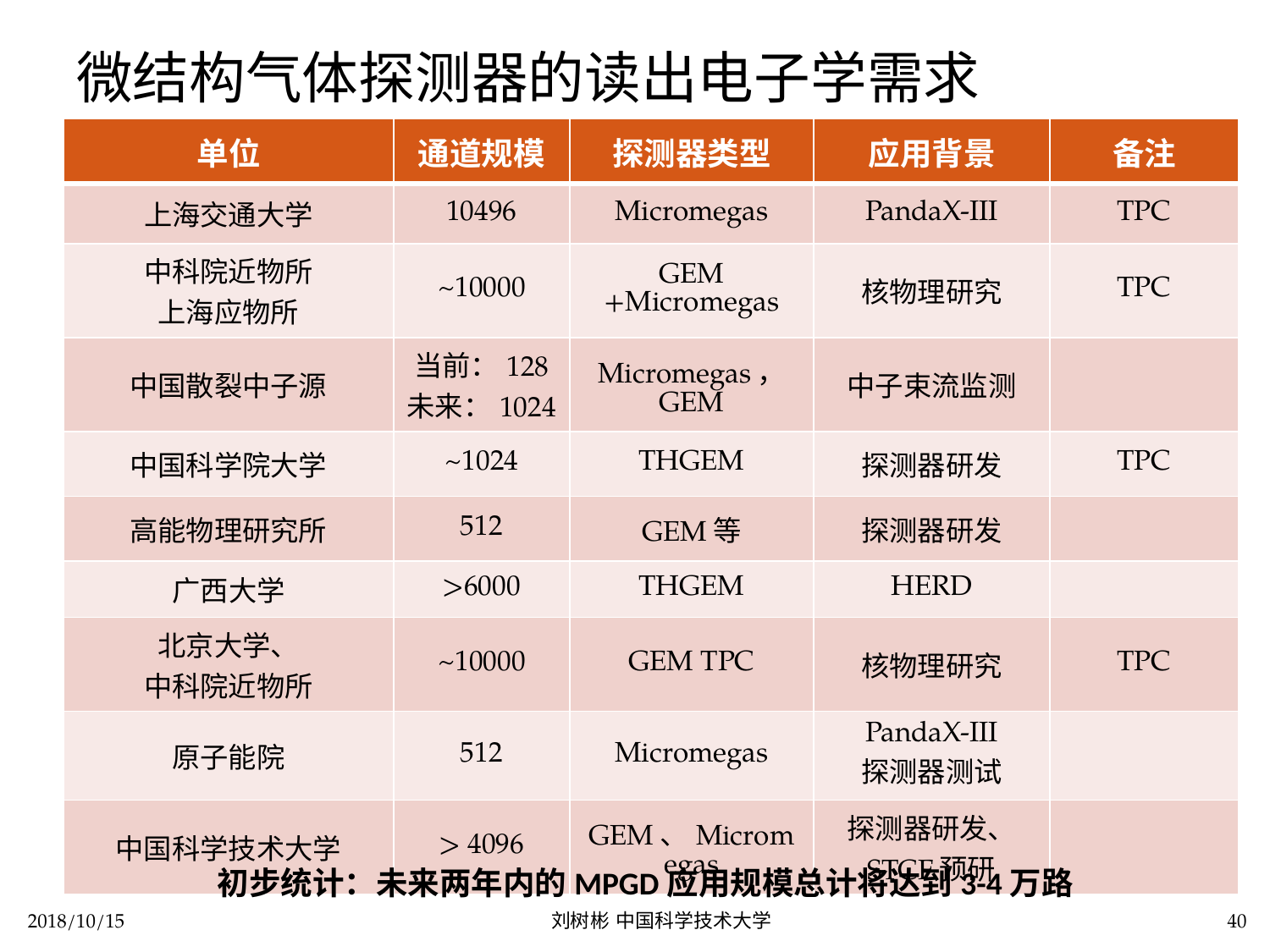

# 微结构气体探测器的读出电子学需求
| 单位 | 通道规模 | 探测器类型 | 应用背景 | 备注 |
| --- | --- | --- | --- | --- |
| 上海交通大学 | 10496 | Micromegas | PandaX-III | TPC |
| 中科院近物所 上海应物所 | ~10000 | GEM +Micromegas | 核物理研究 | TPC |
| 中国散裂中子源 | 当前：128 未来：1024 | Micromegas， GEM | 中子束流监测 |  |
| 中国科学院大学 | ~1024 | THGEM | 探测器研发 | TPC |
| 高能物理研究所 | 512 | GEM等 | 探测器研发 |  |
| 广西大学 | >6000 | THGEM | HERD |  |
| 北京大学、 中科院近物所 | ~10000 | GEM TPC | 核物理研究 | TPC |
| 原子能院 | 512 | Micromegas | PandaX-III 探测器测试 |  |
| 中国科学技术大学 | > 4096 | GEM、Micromegas | 探测器研发、 STCF预研 |  |
初步统计：未来两年内的MPGD应用规模总计将达到3-4万路
2018/10/15
刘树彬 中国科学技术大学
40